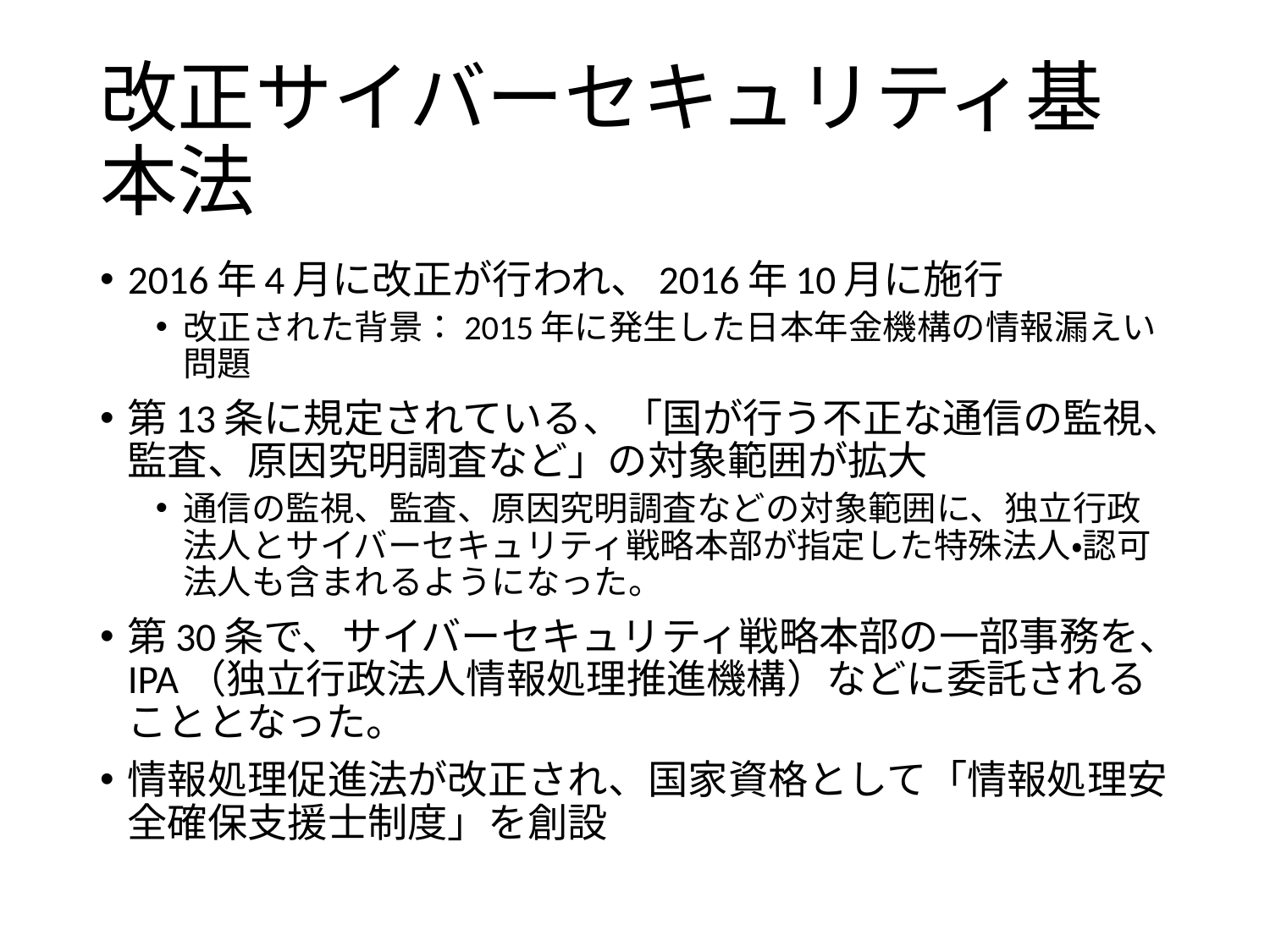

# 改正サイバーセキュリティ基本法
2016年4月に改正が行われ、2016年10月に施行
改正された背景：2015年に発生した日本年金機構の情報漏えい問題
第13条に規定されている、「国が行う不正な通信の監視、監査、原因究明調査など」の対象範囲が拡大
通信の監視、監査、原因究明調査などの対象範囲に、独立行政法人とサイバーセキュリティ戦略本部が指定した特殊法人・認可法人も含まれるようになった。
第30条で、サイバーセキュリティ戦略本部の一部事務を、IPA（独立行政法人情報処理推進機構）などに委託されることとなった。
情報処理促進法が改正され、国家資格として「情報処理安全確保支援士制度」を創設